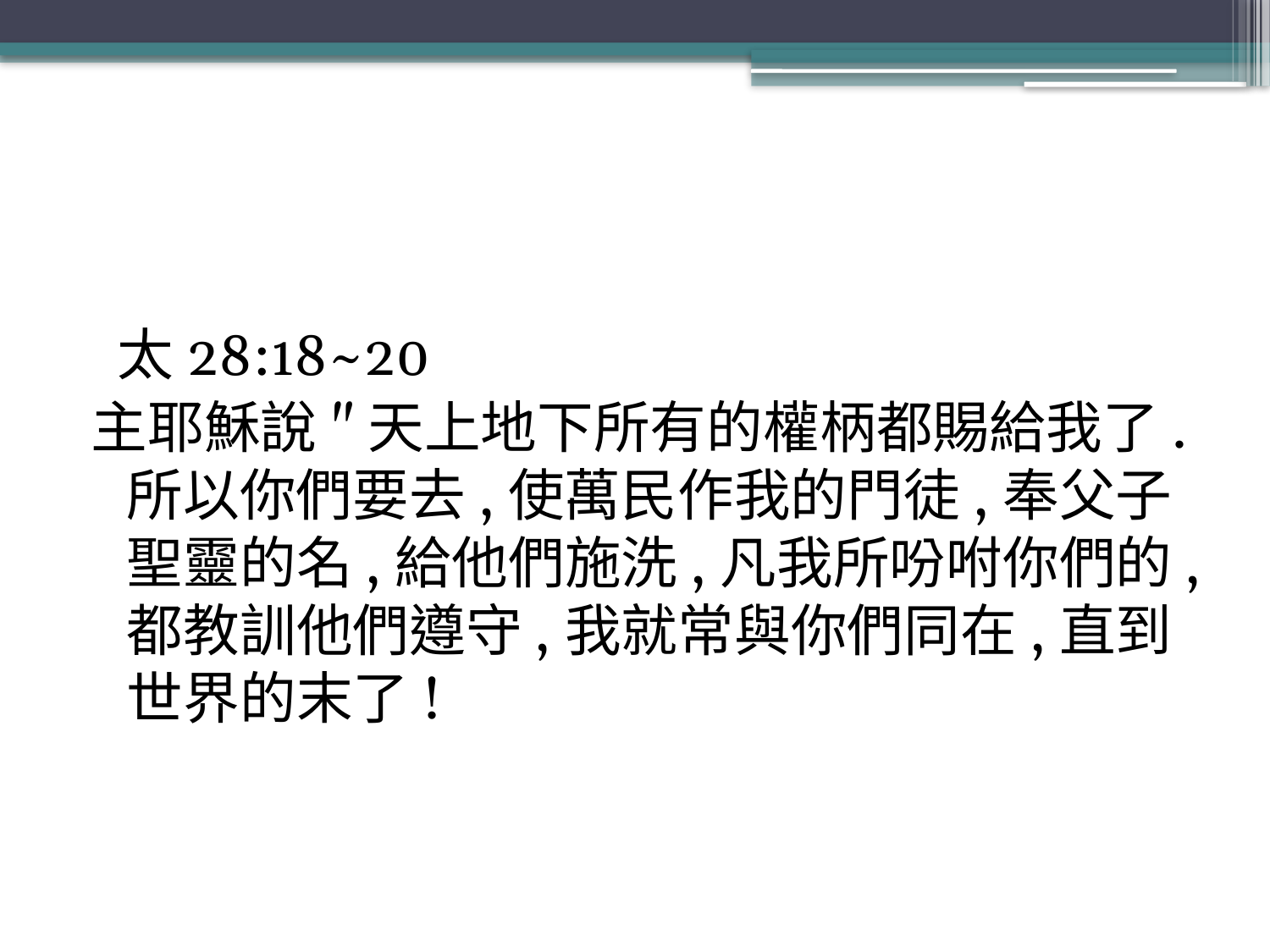

#
 太28:18~20
主耶穌說"天上地下所有的權柄都賜給我了.所以你們要去,使萬民作我的門徒,奉父子聖靈的名,給他們施洗,凡我所吩咐你們的,都教訓他們遵守,我就常與你們同在,直到世界的末了!